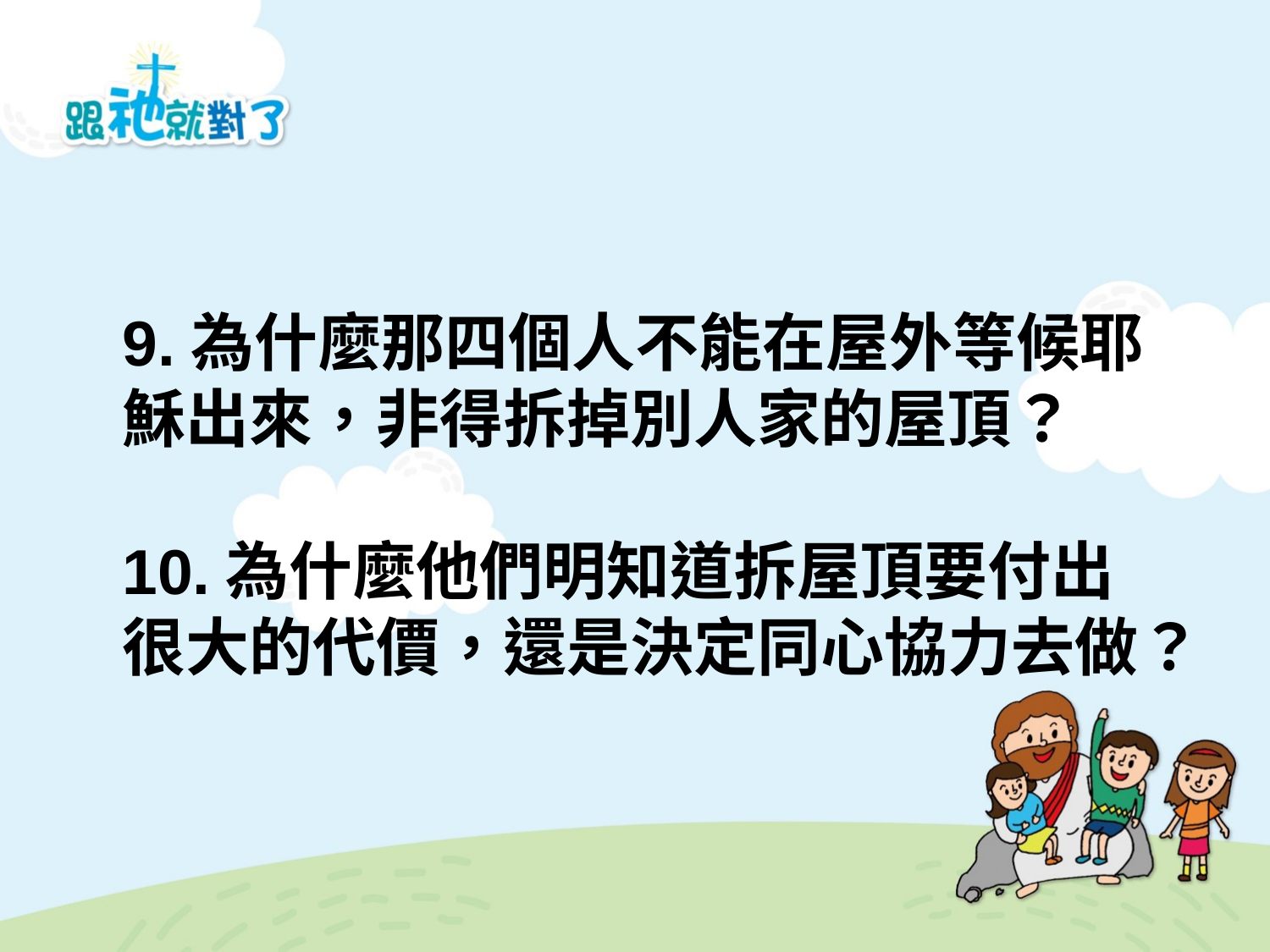

9.為什麼那四個人不能在屋外等候耶穌出來，非得拆掉別人家的屋頂？

10.為什麼他們明知道拆屋頂要付出很大的代價，還是決定同心協力去做？